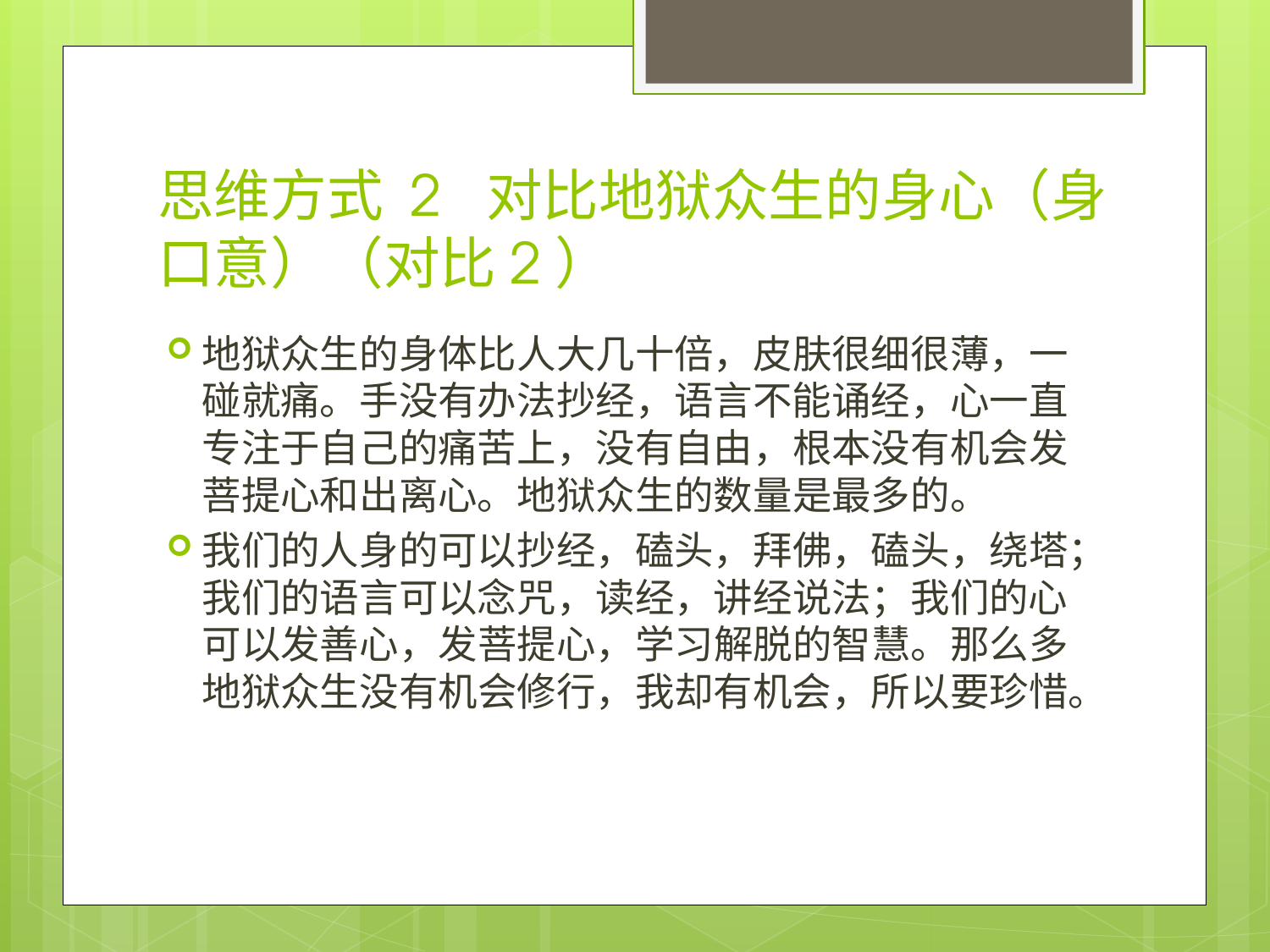

# 思维方式 2  对比地狱众生的身心（身口意）（对比2）
地狱众生的身体比人大几十倍，皮肤很细很薄，一碰就痛。手没有办法抄经，语言不能诵经，心一直专注于自己的痛苦上，没有自由，根本没有机会发菩提心和出离心。地狱众生的数量是最多的。
我们的人身的可以抄经，磕头，拜佛，磕头，绕塔；我们的语言可以念咒，读经，讲经说法；我们的心可以发善心，发菩提心，学习解脱的智慧。那么多地狱众生没有机会修行，我却有机会，所以要珍惜。